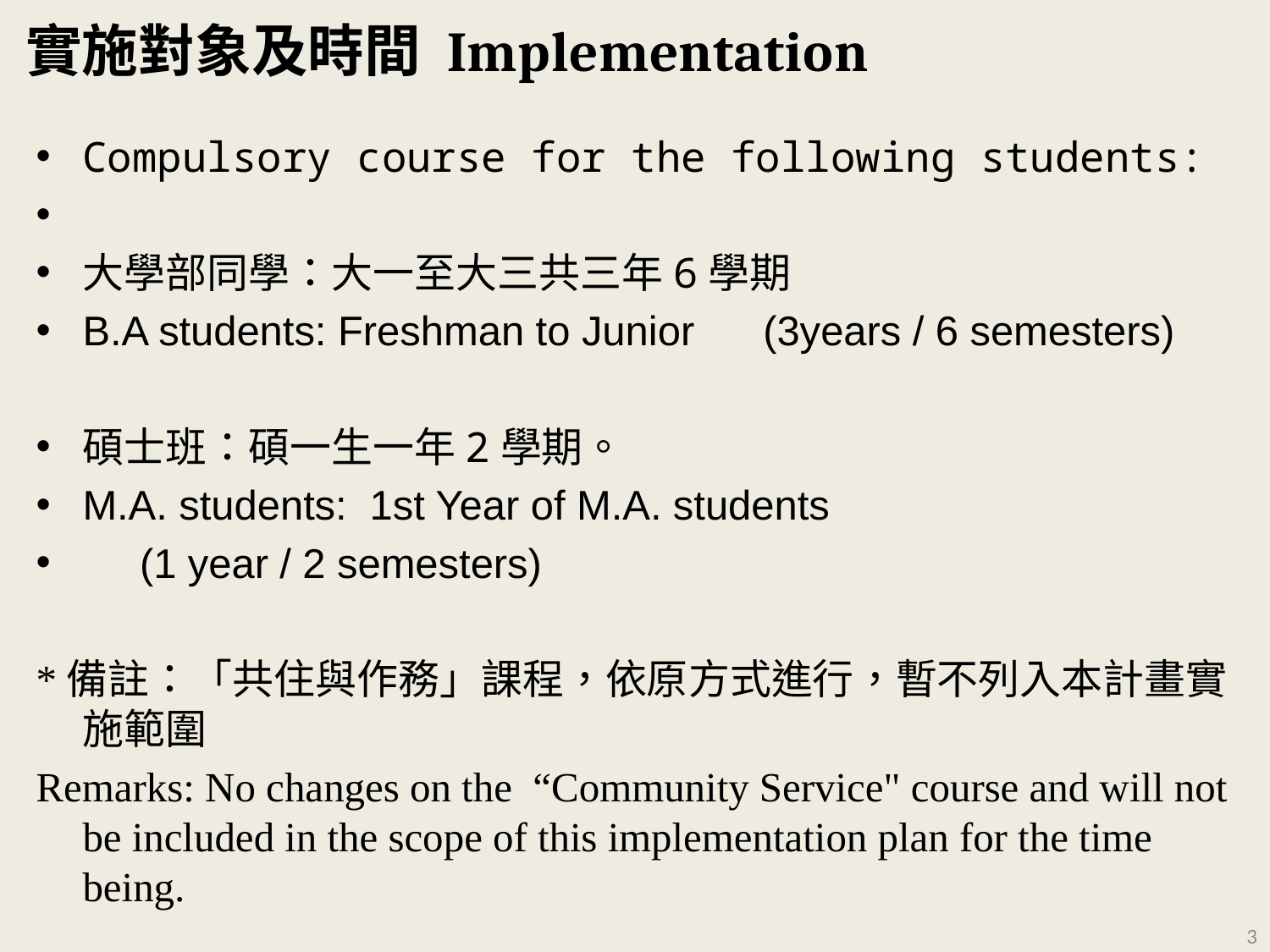

# 實施對象及時間 Implementation
Compulsory course for the following students:

大學部同學：大一至大三共三年6學期
B.A students: Freshman to Junior      (3years / 6 semesters)

碩士班：碩一生一年2學期。
M.A. students:  1st Year of M.A. students
     (1 year / 2 semesters)

*備註：「共住與作務」課程，依原方式進行，暫不列入本計畫實施範圍
Remarks: No changes on the  “Community Service" course and will not be included in the scope of this implementation plan for the time being.

3